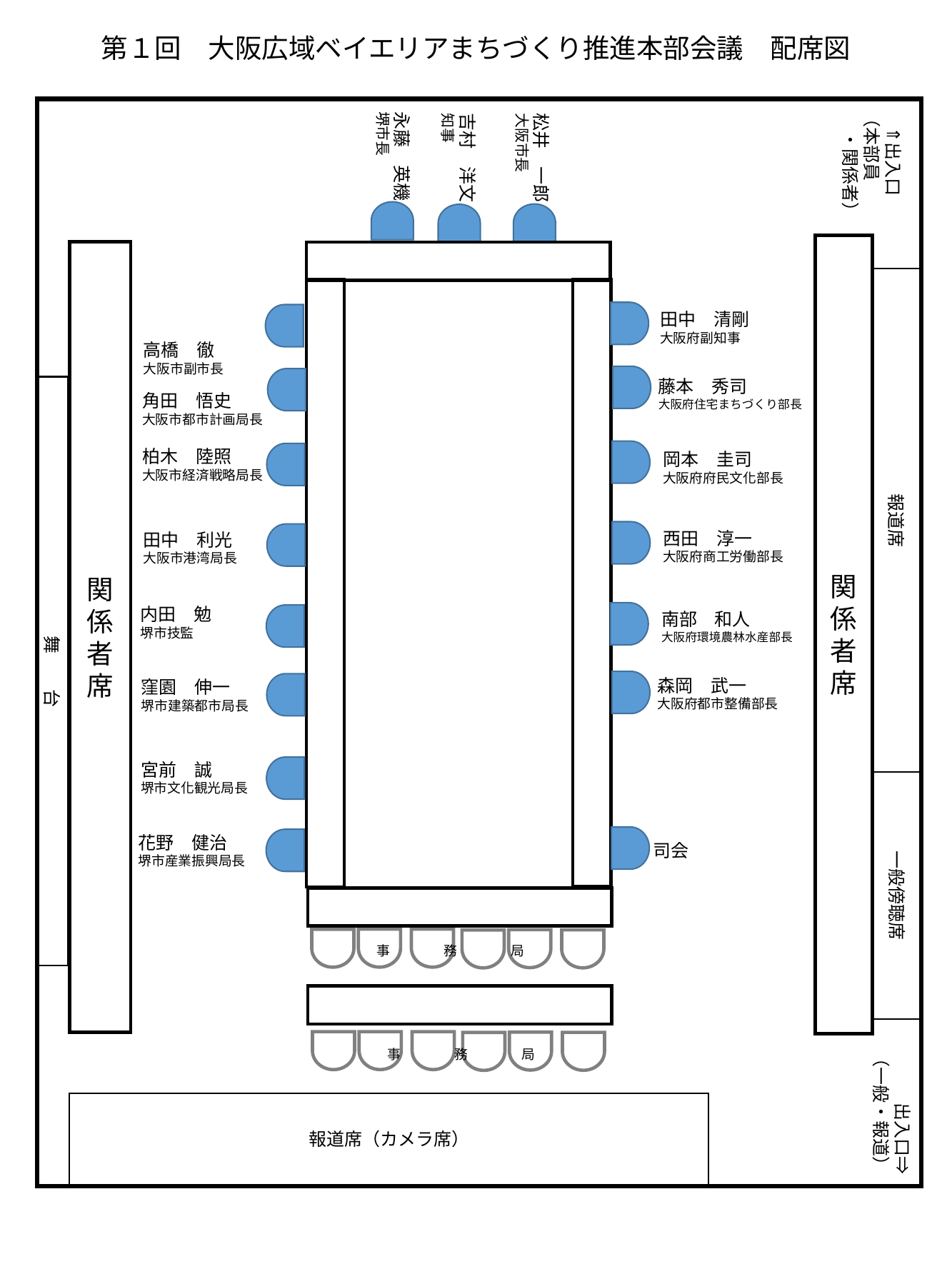

第１回　大阪広域ベイエリアまちづくり推進本部会議　配席図

　⇑出入口
（本部員
・関係者）
永藤　英機堺市長
松井　一郎大阪市長
吉村　洋文
知事

報道席

田中　清剛
大阪府副知事

高橋　徹
大阪市副市長

藤本　秀司
大阪府住宅まちづくり部長
舞　　台
角田　悟史
大阪市都市計画局長
柏木　陸照
大阪市経済戦略局長

岡本　圭司
大阪府府民文化部長

西田　淳一
大阪府商工労働部長
田中　利光
大阪市港湾局長

内田　勉
堺市技監

南部　和人
大阪府環境農林水産部長

関
係
者
席
関
係
者
席
森岡　武一
大阪府都市整備部長
窪園　伸一
堺市建築都市局長

宮前　誠
堺市文化観光局長

一般傍聴席

花野　健治
堺市産業振興局長

司会

事　　　　務　　　　局

　出入口⇒
（一般・報道）
事　　　　務　　　　局
報道席（カメラ席）